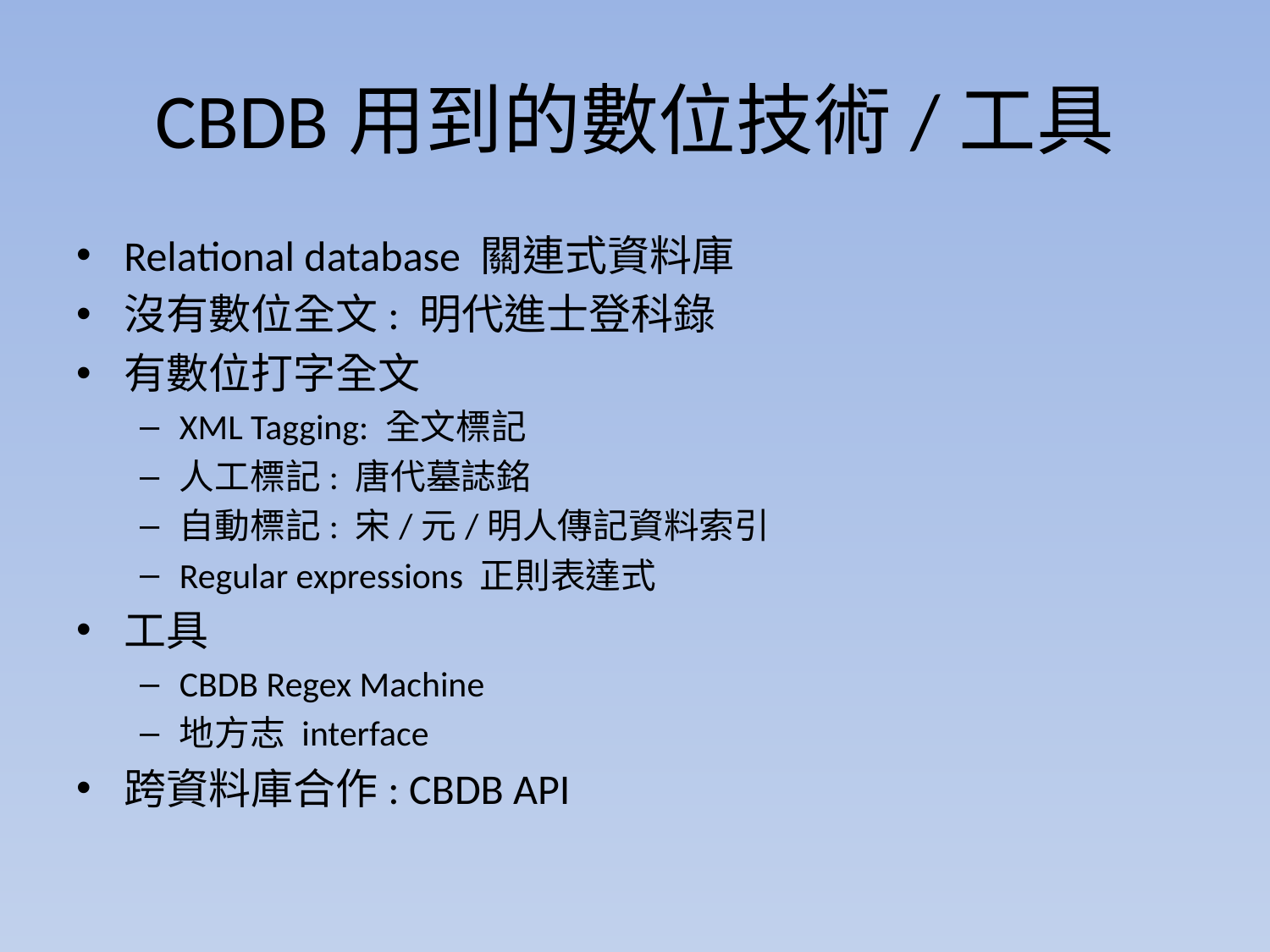

# CBDB用到的數位技術/工具
Relational database 關連式資料庫
沒有數位全文: 明代進士登科錄
有數位打字全文
XML Tagging: 全文標記
人工標記: 唐代墓誌銘
自動標記: 宋/元/明人傳記資料索引
Regular expressions 正則表達式
工具
CBDB Regex Machine
地方志 interface
跨資料庫合作: CBDB API